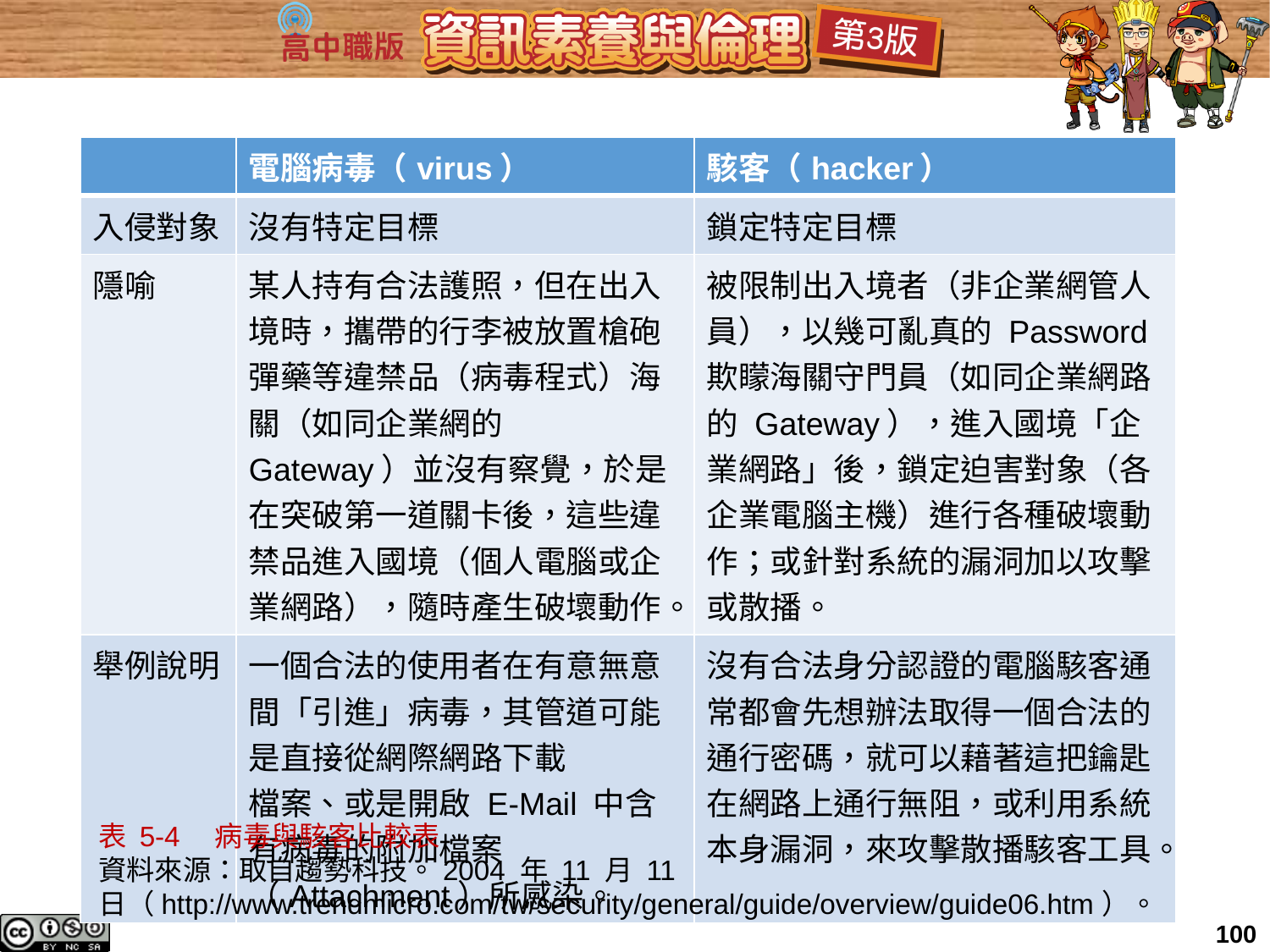

|  | 電腦病毒（virus） | 駭客（hacker） |
| --- | --- | --- |
| 入侵對象 | 沒有特定目標 | 鎖定特定目標 |
| 隱喻 | 某人持有合法護照，但在出入境時，攜帶的行李被放置槍砲彈藥等違禁品（病毒程式）海關（如同企業網的 Gateway）並沒有察覺，於是在突破第一道關卡後，這些違禁品進入國境（個人電腦或企業網路），隨時產生破壞動作。 | 被限制出入境者（非企業網管人員），以幾可亂真的 Password 欺矇海關守門員（如同企業網路的 Gateway），進入國境「企業網路」後，鎖定迫害對象（各企業電腦主機）進行各種破壞動作；或針對系統的漏洞加以攻擊或散播。 |
| 舉例說明 | 一個合法的使用者在有意無意間「引進」病毒，其管道可能是直接從網際網路下載 檔案、或是開啟 E-Mail 中含有病毒的附加檔案（Attachment）所感染。 | 沒有合法身分認證的電腦駭客通常都會先想辦法取得一個合法的通行密碼，就可以藉著這把鑰匙在網路上通行無阻，或利用系統本身漏洞，來攻擊散播駭客工具。 |
表 5-4　病毒與駭客比較表
資料來源：取自趨勢科技。2004 年 11 月 11 日（http://www.trendmicro.com/tw/security/general/guide/overview/guide06.htm）。
100